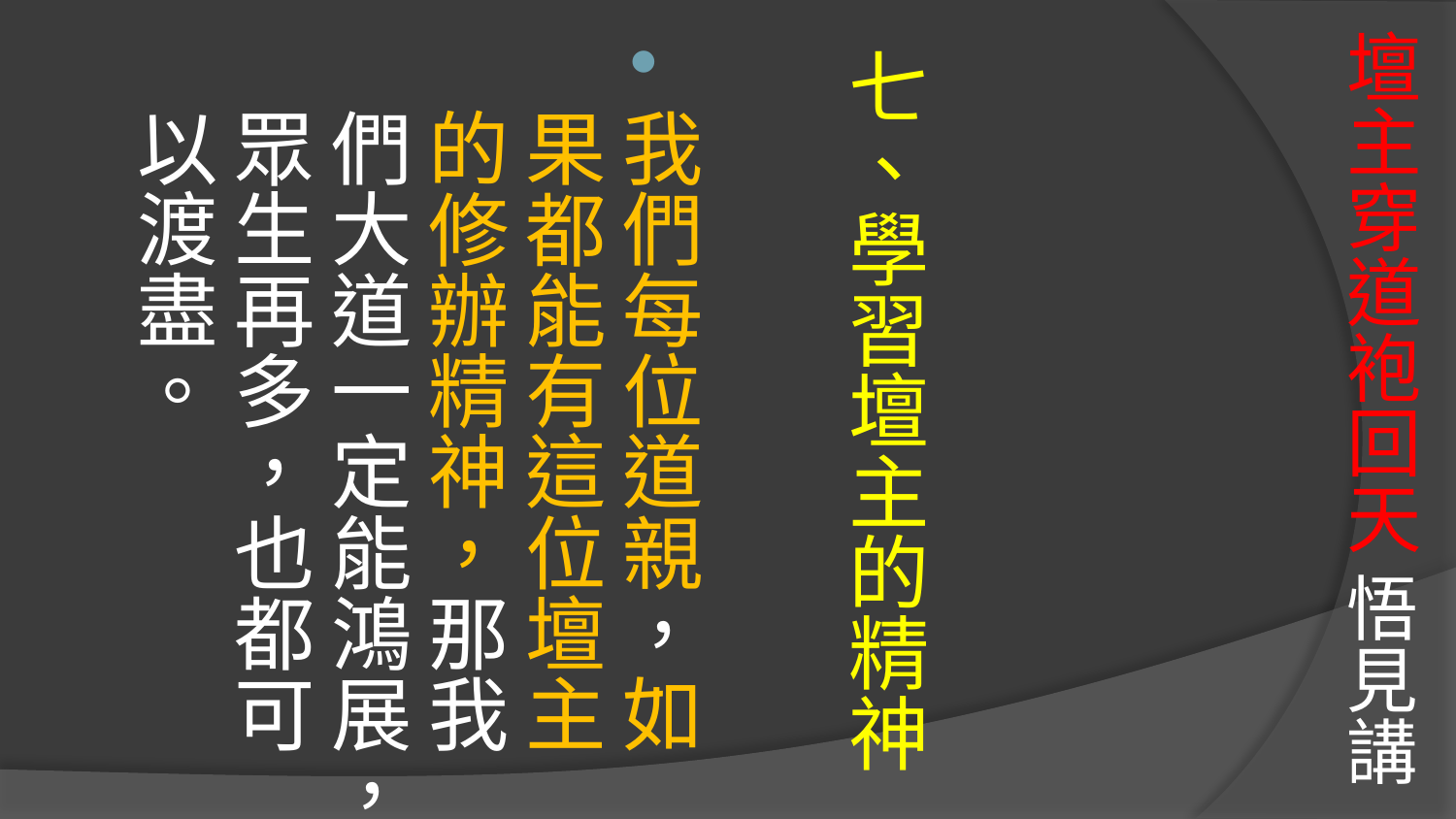

# 壇主穿道袍回天 悟見講
七、學習壇主的精神

我們每位道親，如果都能有這位壇主的修辦精神，那我們大道一定能鴻展，眾生再多，也都可以渡盡。